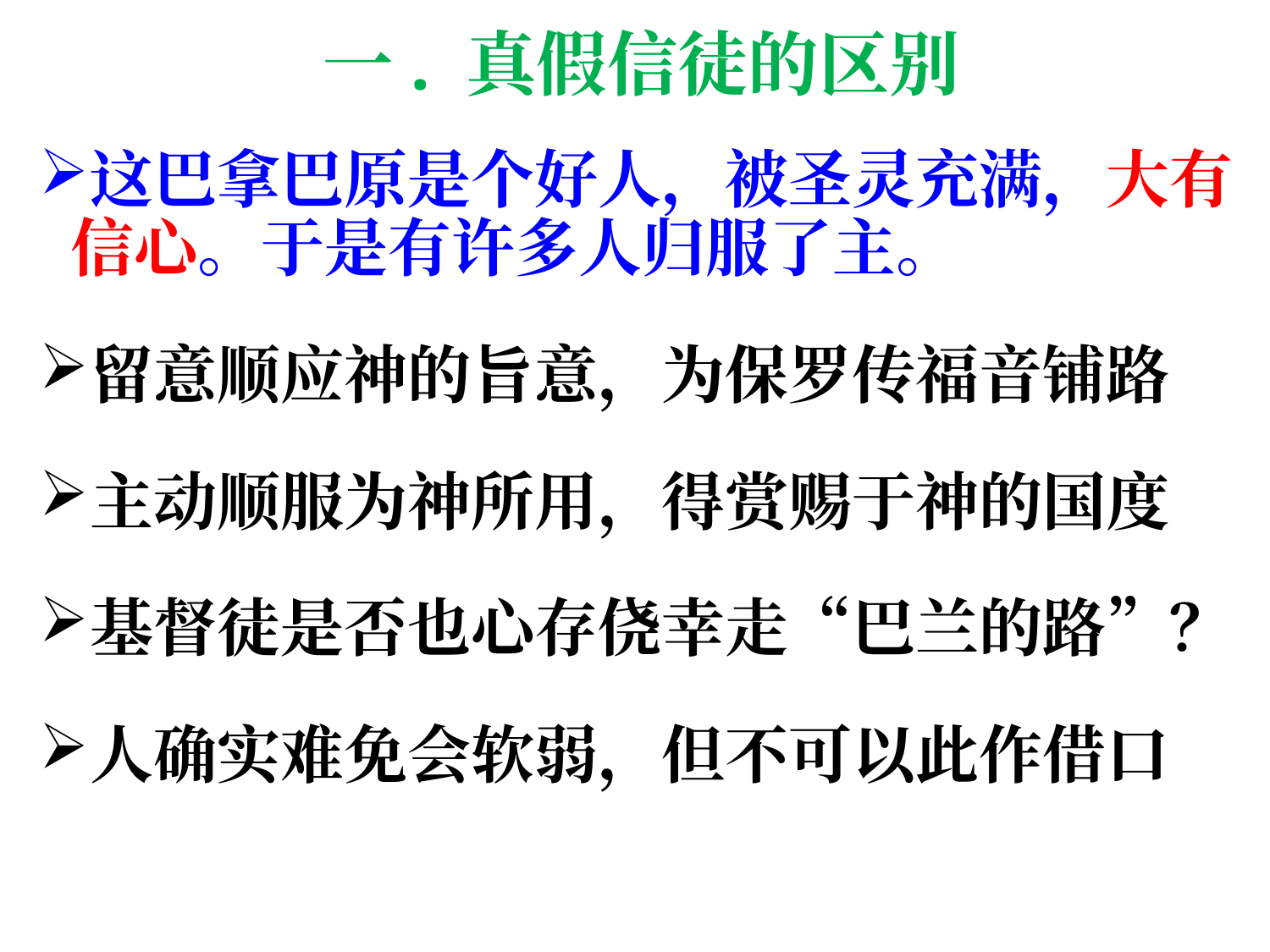

# 一. 真假信徒的区别
这巴拿巴原是个好人，被圣灵充满，大有信心。于是有许多人归服了主。

留意顺应神的旨意，为保罗传福音铺路

主动顺服为神所用，得赏赐于神的国度

基督徒是否也心存侥幸走“巴兰的路”？

人确实难免会软弱，但不可以此作借口